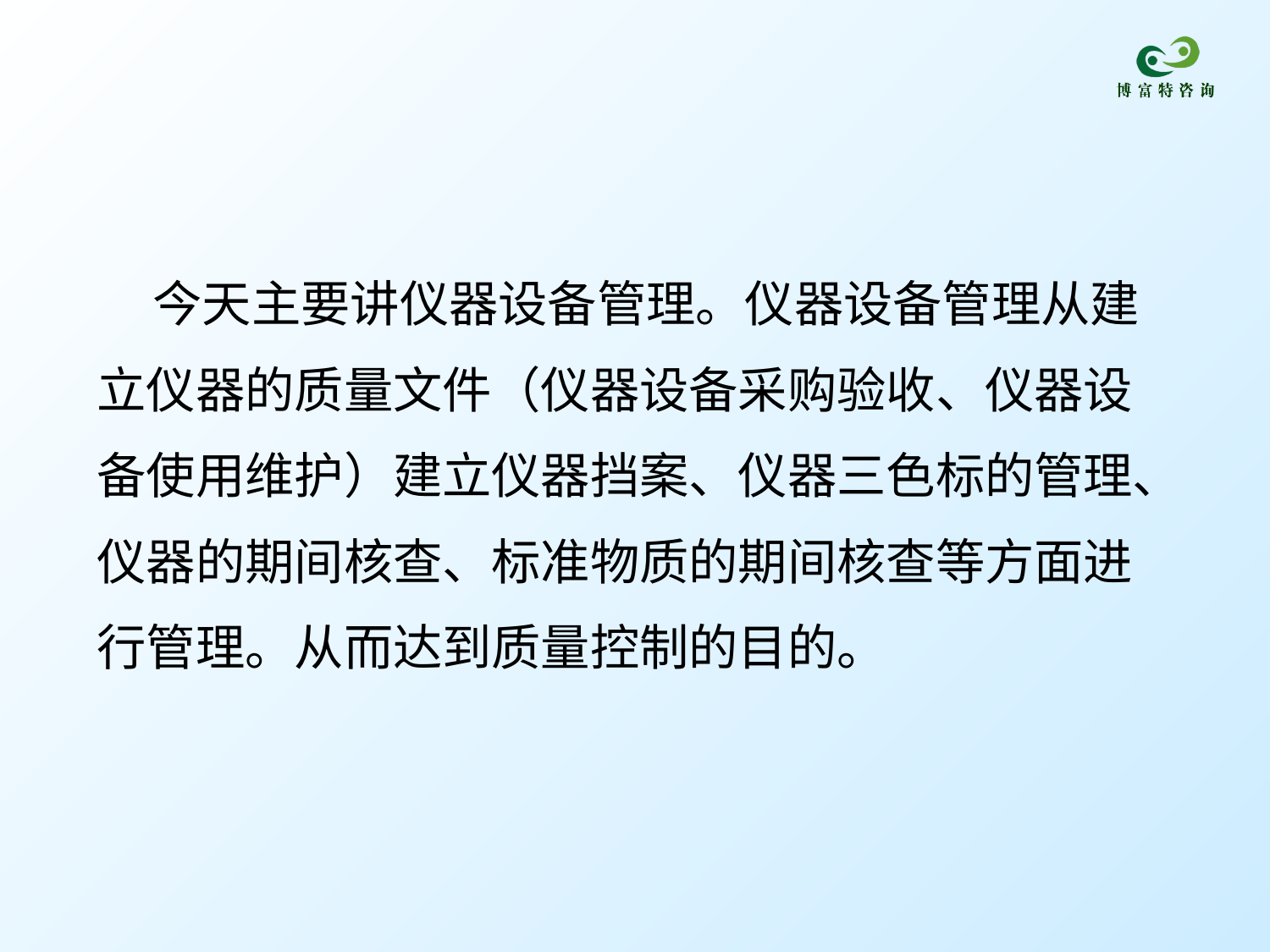

# 今天主要讲仪器设备管理。仪器设备管理从建立仪器的质量文件（仪器设备采购验收、仪器设备使用维护）建立仪器挡案、仪器三色标的管理、仪器的期间核查、标准物质的期间核查等方面进行管理。从而达到质量控制的目的。